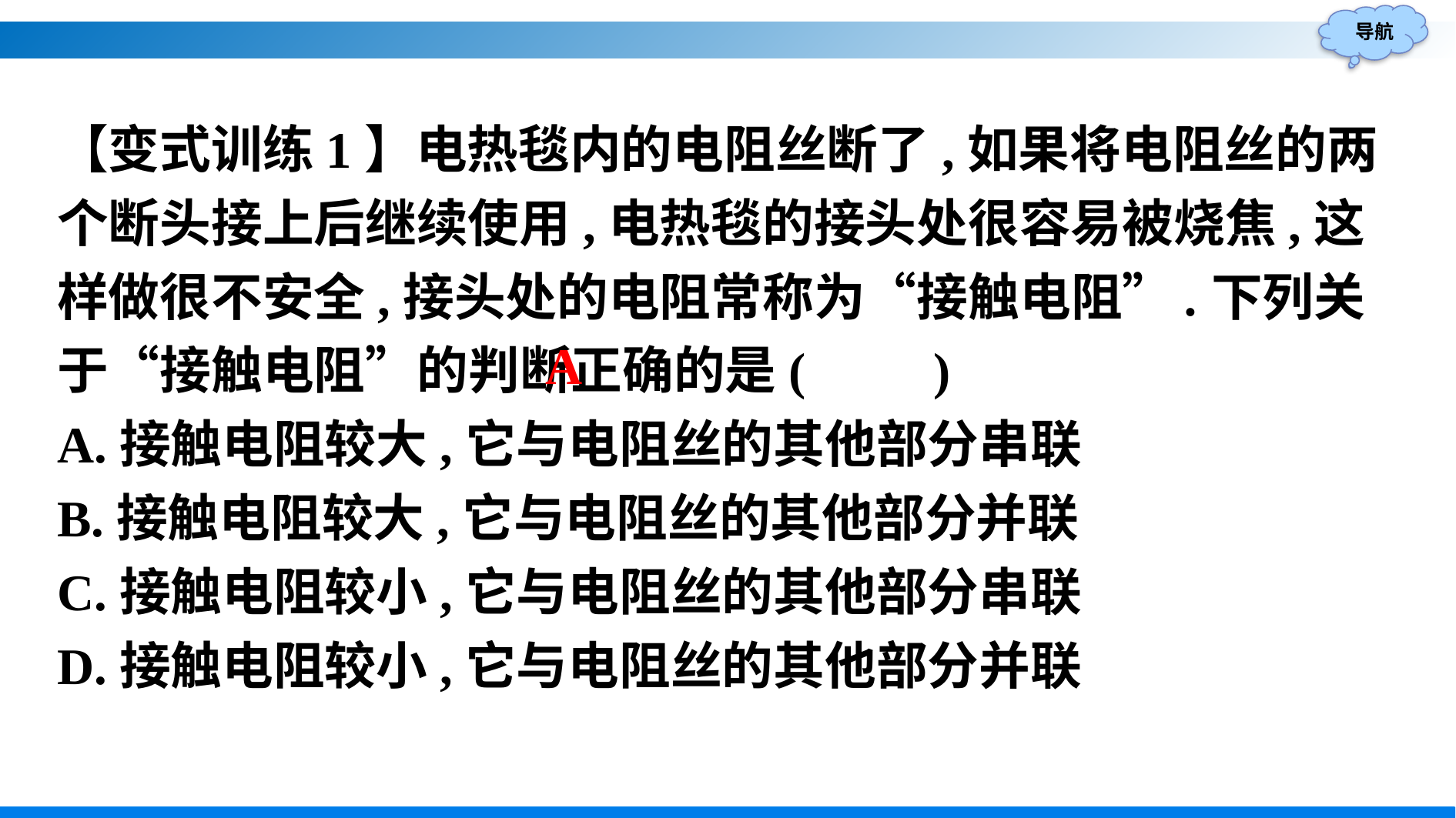

【变式训练1】电热毯内的电阻丝断了,如果将电阻丝的两个断头接上后继续使用,电热毯的接头处很容易被烧焦,这样做很不安全,接头处的电阻常称为“接触电阻”.下列关于“接触电阻”的判断正确的是(　　)
A.接触电阻较大,它与电阻丝的其他部分串联
B.接触电阻较大,它与电阻丝的其他部分并联
C.接触电阻较小,它与电阻丝的其他部分串联
D.接触电阻较小,它与电阻丝的其他部分并联
A